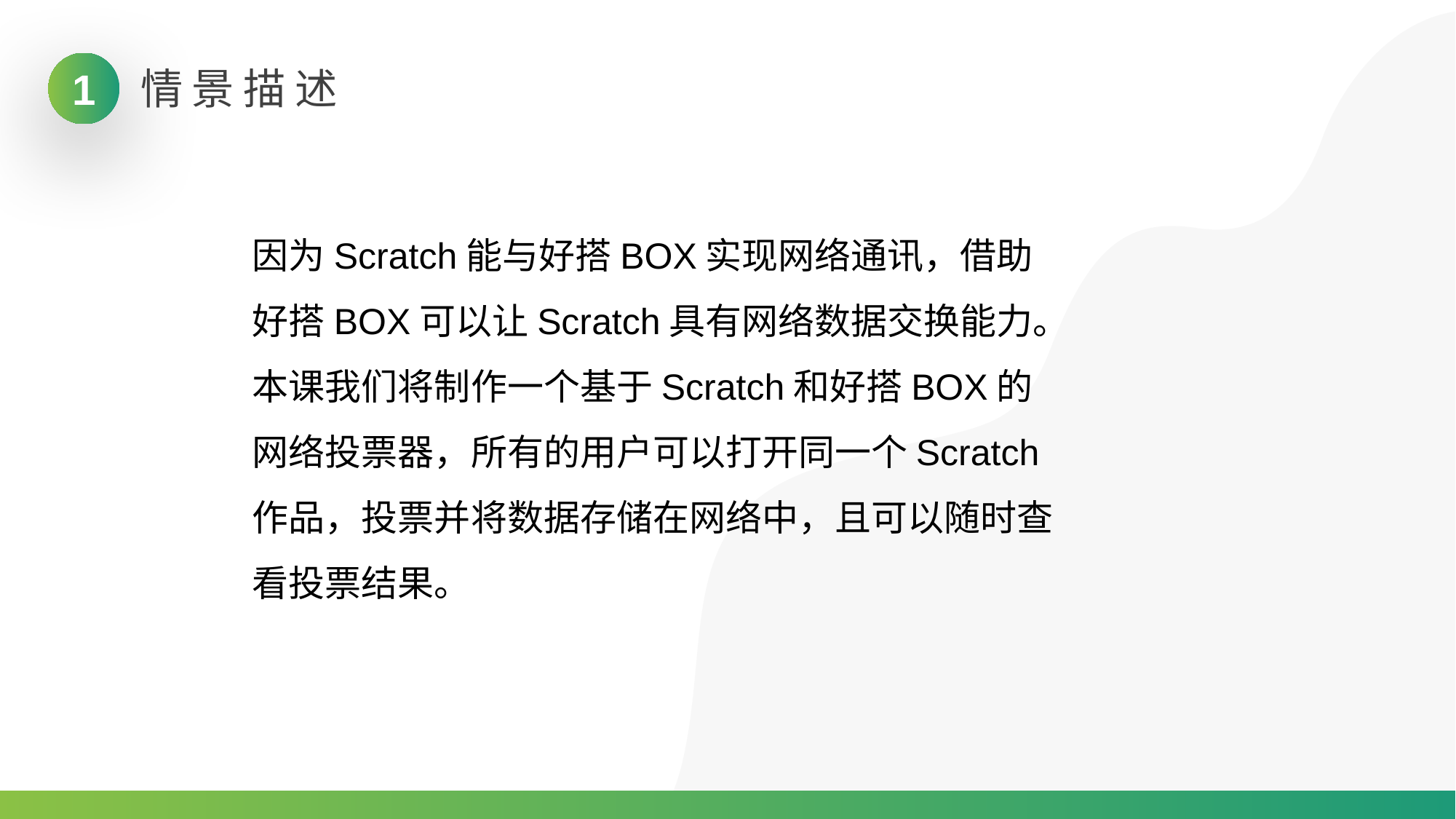

1
情景描述
因为Scratch能与好搭BOX实现网络通讯，借助好搭BOX可以让Scratch具有网络数据交换能力。本课我们将制作一个基于Scratch和好搭BOX的网络投票器，所有的用户可以打开同一个Scratch作品，投票并将数据存储在网络中，且可以随时查看投票结果。
02